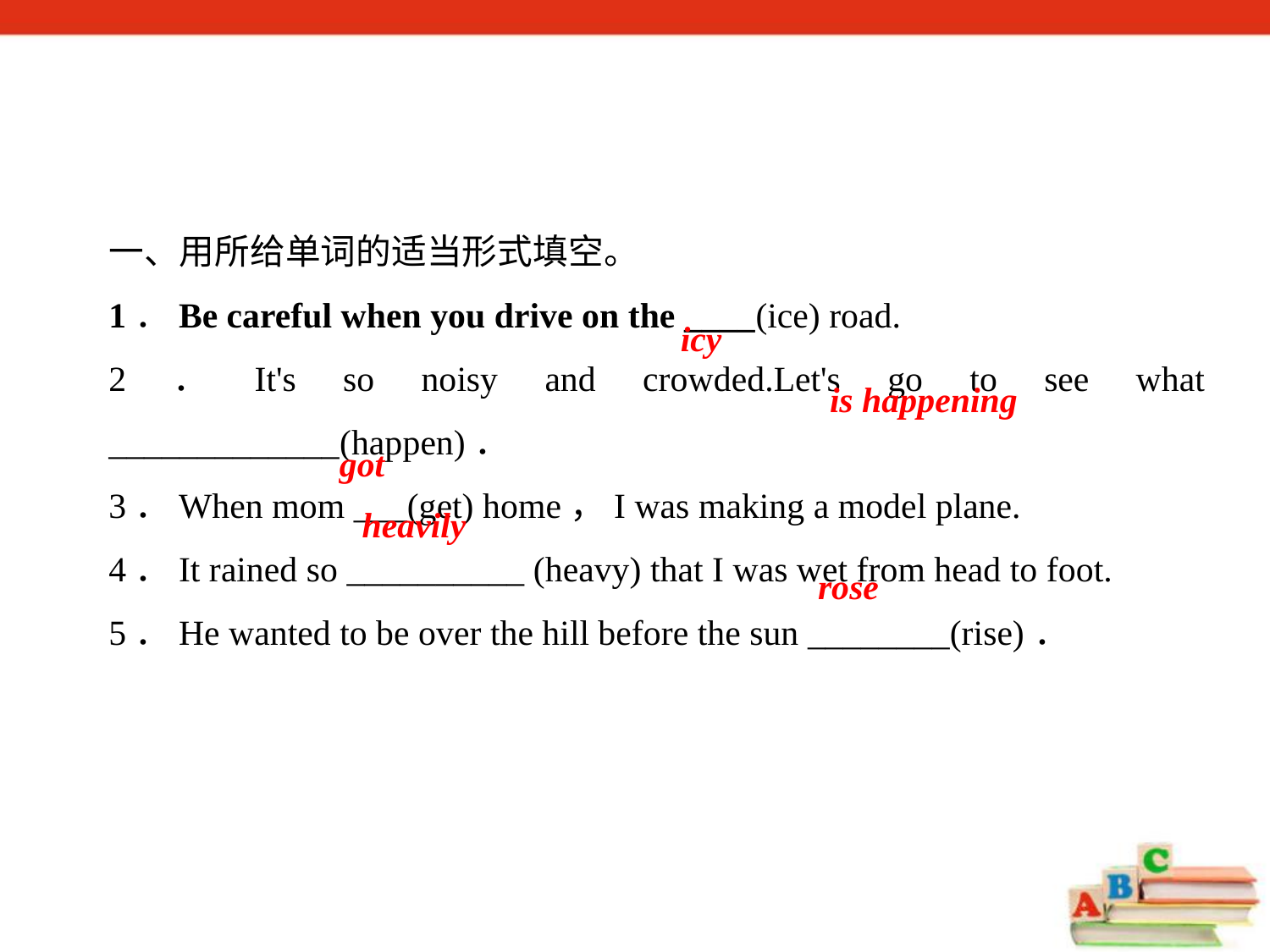

一、用所给单词的适当形式填空。
1．Be careful when you drive on the ____(ice) road.
2．It's so noisy and crowded.Let's go to see what _____________(happen)．
3．When mom ___(get) home，I was making a model plane.
4．It rained so __________ (heavy) that I was wet from head to foot.
5．He wanted to be over the hill before the sun ________(rise)．
icy
is happening
got
heavily
rose